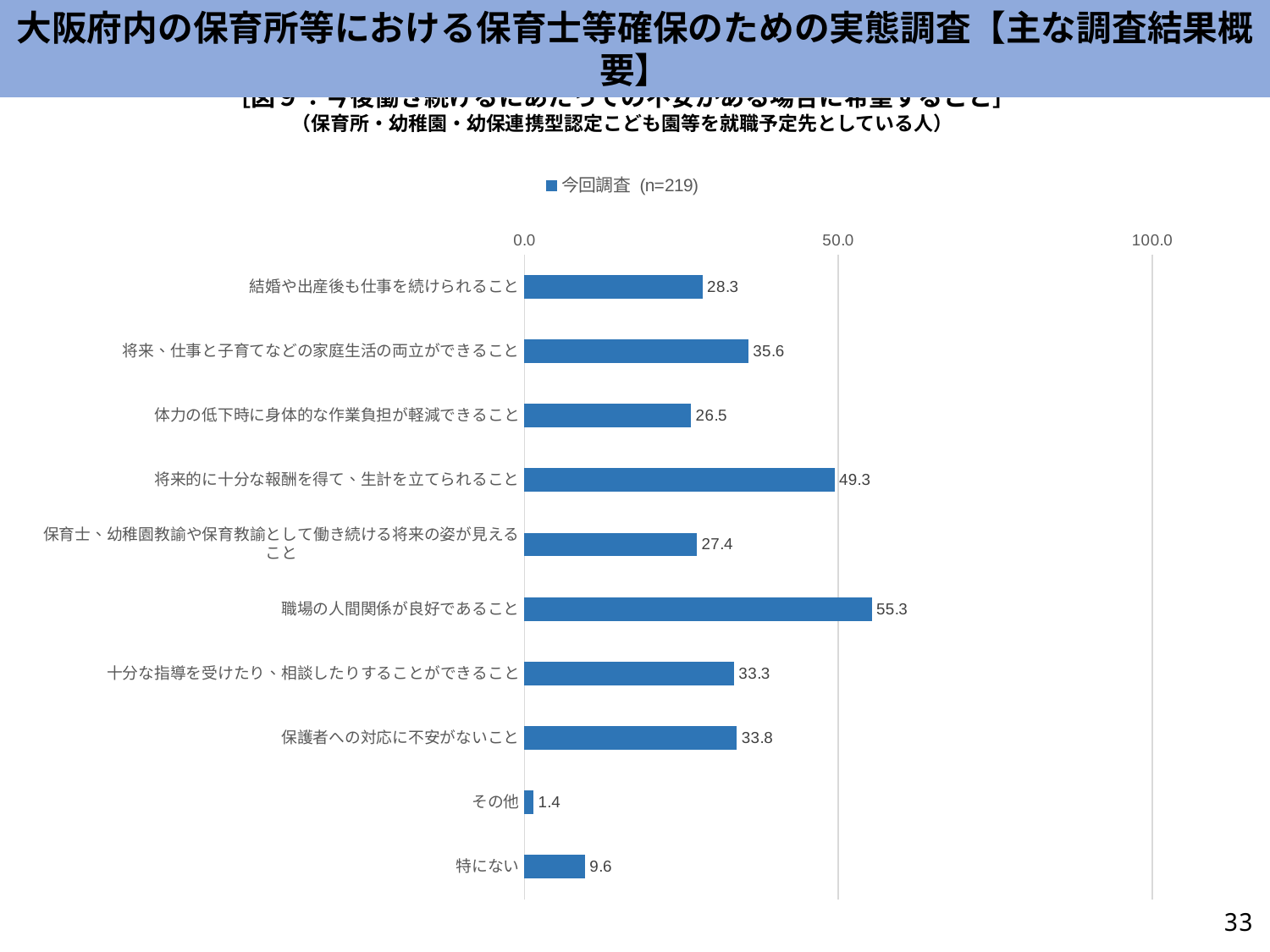

大阪府内の保育所等における保育士等確保のための実態調査【主な調査結果概要】
［図９：今後働き続けるにあたっての不安がある場合に希望すること］
（保育所・幼稚園・幼保連携型認定こども園等を就職予定先としている人）

### Chart

| Category | 今回調査 (n=219) |
|---|---|
| 結婚や出産後も仕事を続けられること | 28.310502283105023 |
| 将来、仕事と子育てなどの家庭生活の両立ができること | 35.61643835616438 |
| 体力の低下時に身体的な作業負担が軽減できること | 26.484018264840184 |
| 将来的に十分な報酬を得て、生計を立てられること | 49.31506849315068 |
| 保育士、幼稚園教諭や保育教諭として働き続ける将来の姿が見えること | 27.397260273972602 |
| 職場の人間関係が良好であること | 55.25114155251141 |
| 十分な指導を受けたり、相談したりすることができること | 33.333333333333336 |
| 保護者への対応に不安がないこと | 33.789954337899545 |
| その他 | 1.36986301369863 |
| 特にない | 9.58904109589041 |
33